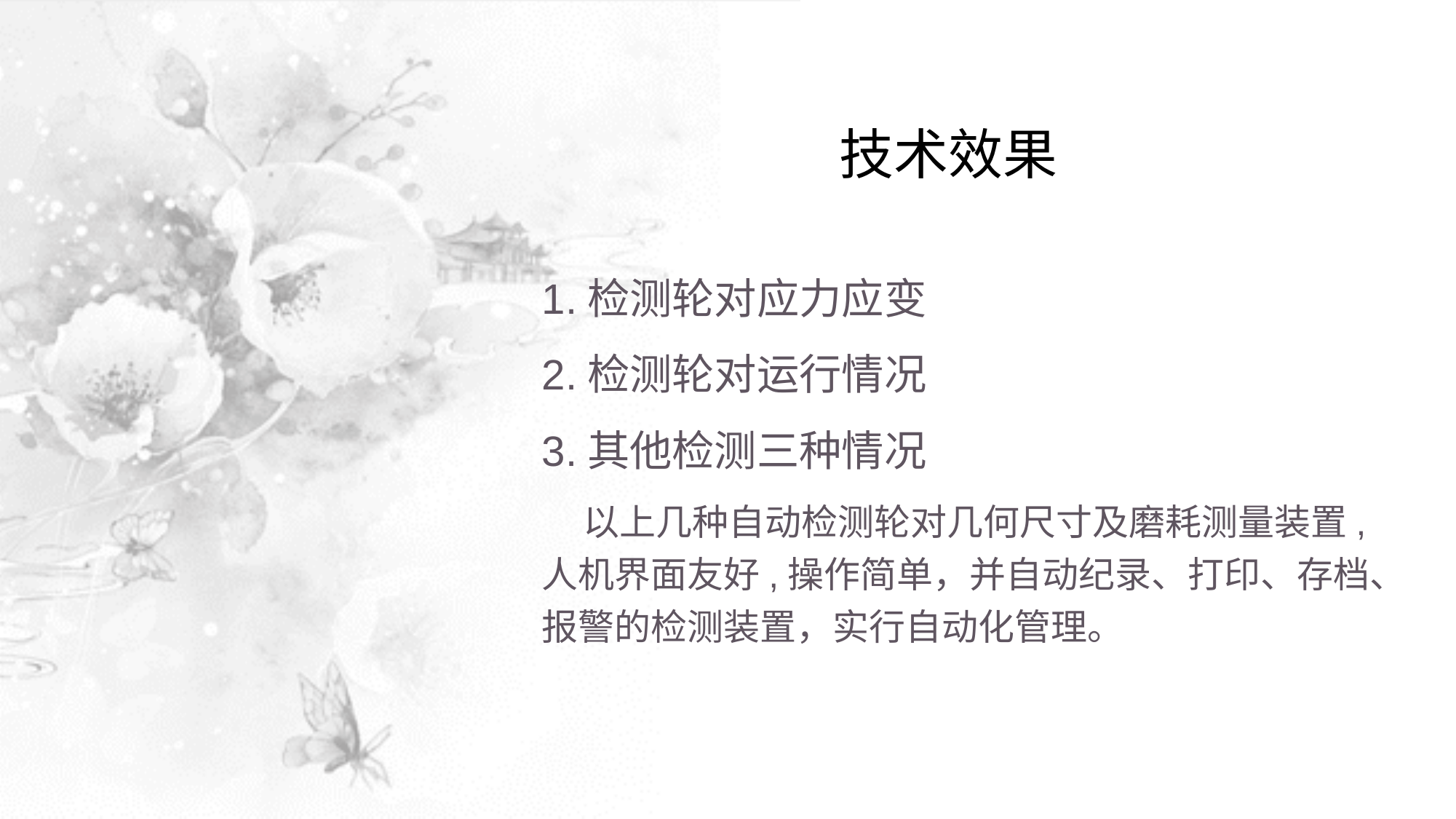

# 技术效果
1.检测轮对应力应变
2.检测轮对运行情况
3.其他检测三种情况
    以上几种自动检测轮对几何尺寸及磨耗测量装置,人机界面友好,操作简单，并自动纪录、打印、存档、 报警的检测装置，实行自动化管理。